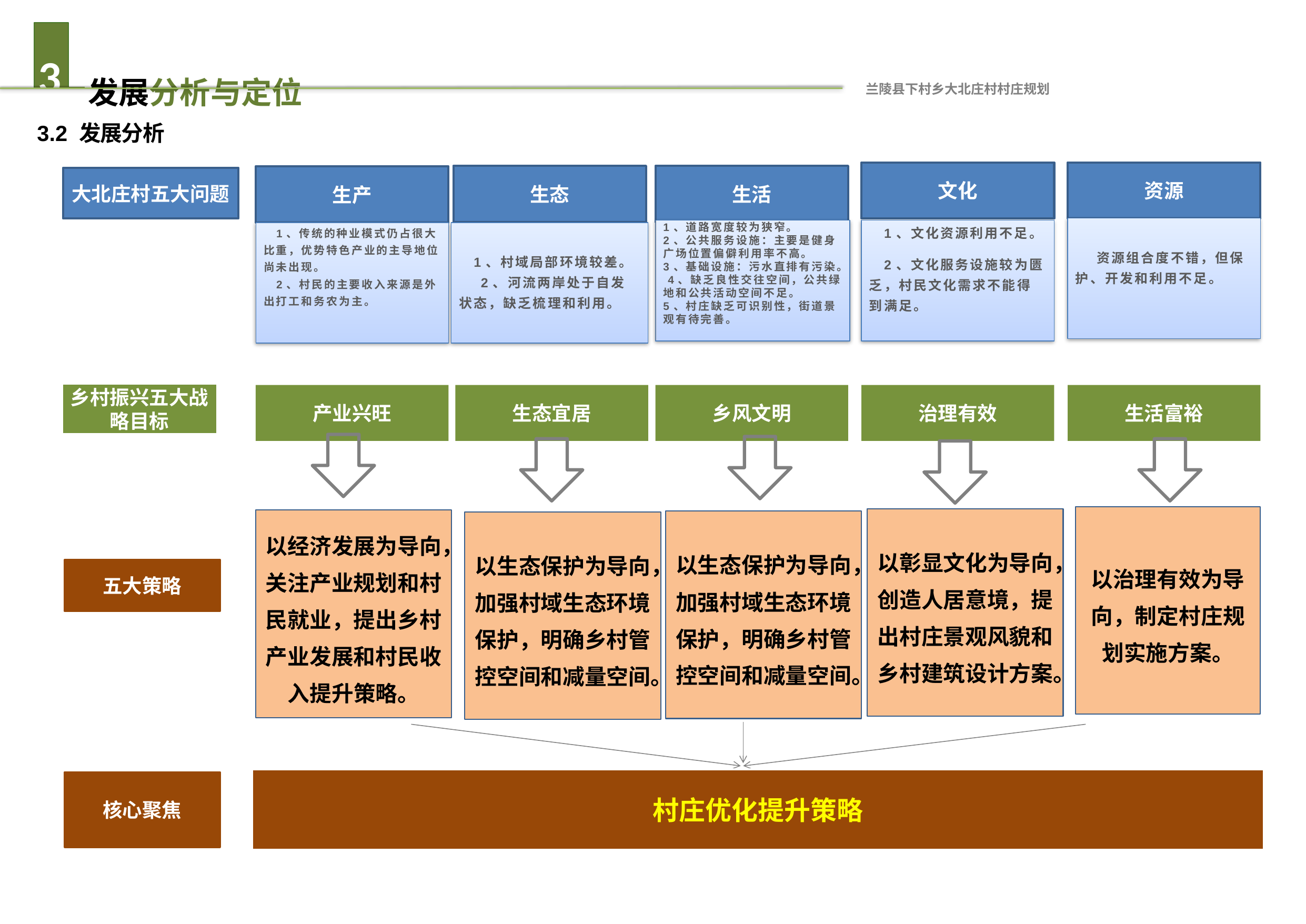

# 3	发展分析与定位
兰陵县下村乡大北庄村村庄规划

3.2 发展分析
文化
资源
生态
生活
生产

产业兴旺

村庄优化提升策略
大北庄村五大问题

资源组合度不错，但保护、开发和利用不足。
1、道路宽度较为狭窄。
2、公共服务设施：主要是健身广场位置偏僻利用率不高。
3、基础设施：污水直排有污染。
 4、缺乏良性交往空间，公共绿地和公共活动空间不足。
5、村庄缺乏可识别性，街道景观有待完善。

1、文化资源利用不足。
2、文化服务设施较为匮乏，村民文化需求不能得到满足。

1、传统的种业模式仍占很大比重，优势特色产业的主导地位尚未出现。
2、村民的主要收入来源是外出打工和务农为主。

1、村域局部环境较差。      2、河流两岸处于自发状态，缺乏梳理和利用。

乡村振兴五大战略目标
生态宜居
乡风文明
治理有效
生活富裕

以舒适宜居为导向，保障基本生存前提，补齐设施短板。
以彰显文化为导向，创造人居意境，提出村庄景观风貌和乡村建筑设计方案。
以治理有效为导向，指定村庄规划实施方案。
以治理有效为导向，制定村庄规划实施方案。
以彰显文化为导向，创造人居意境，提出村庄景观风貌和乡村建筑设计方案。
以经济发展为导向，关注产业规划和村民就业，提出乡村产业发展和村民收入提升策略。
以生态保护为导向，加强村域生态环境保护，明确乡村管控空间和减量空间。
以生态保护为导向，加强村域生态环境保护，明确乡村管控空间和减量空间。
五大策略
核心聚焦